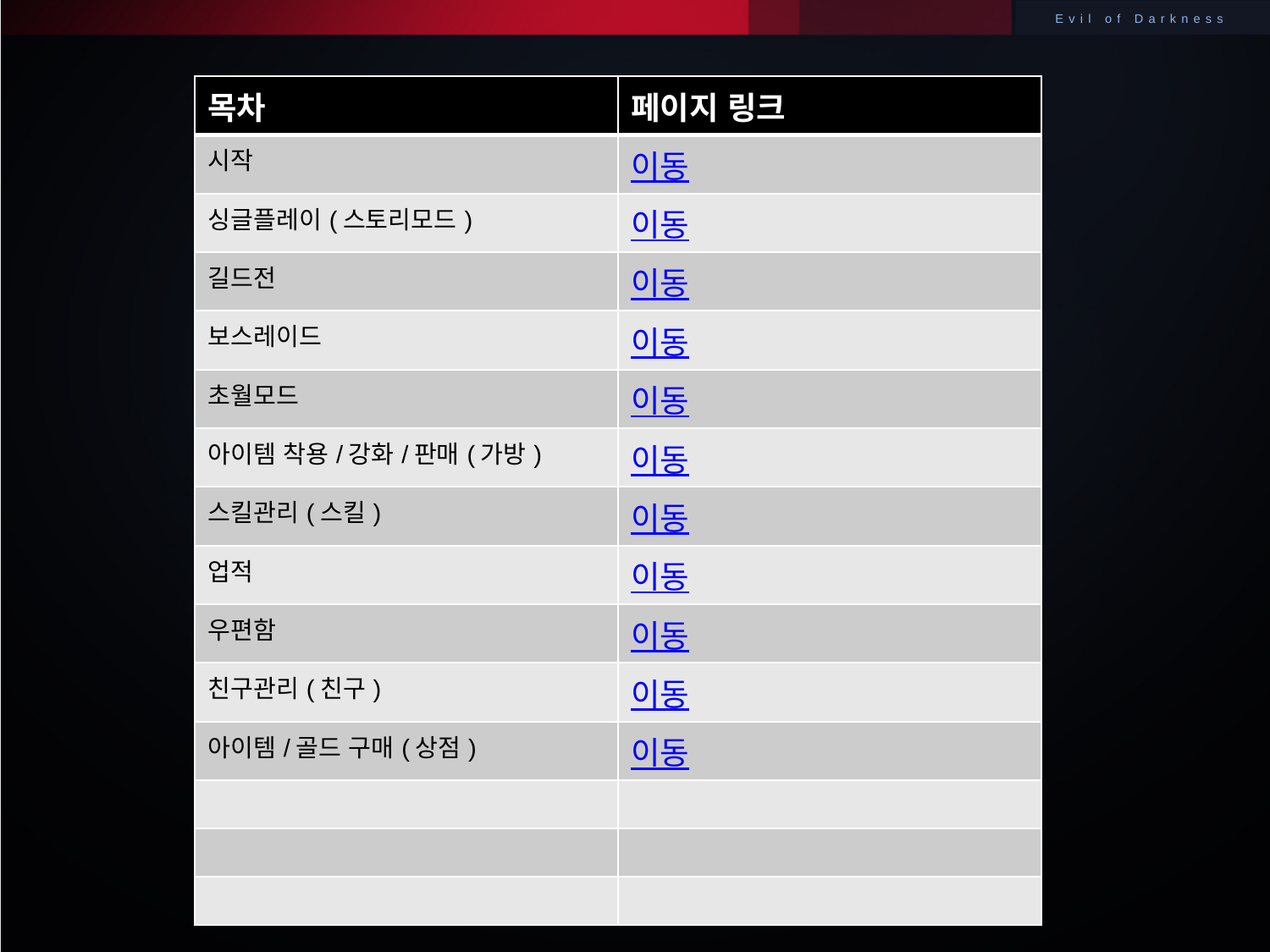

| 목차 | 페이지 링크 |
| --- | --- |
| 시작 | 이동 |
| 싱글플레이(스토리모드) | 이동 |
| 길드전 | 이동 |
| 보스레이드 | 이동 |
| 초월모드 | 이동 |
| 아이템 착용/강화/판매(가방) | 이동 |
| 스킬관리(스킬) | 이동 |
| 업적 | 이동 |
| 우편함 | 이동 |
| 친구관리(친구) | 이동 |
| 아이템/골드 구매(상점) | 이동 |
|  |  |
|  |  |
|  |  |